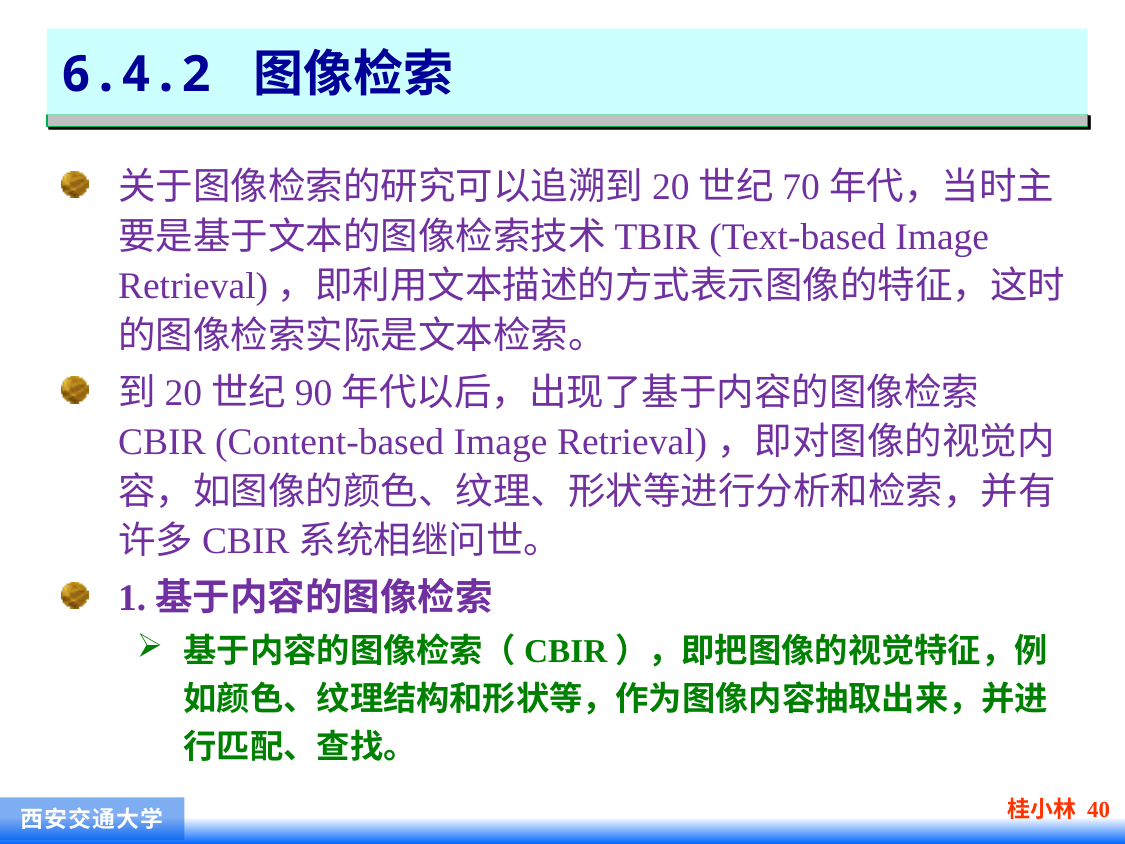

# 6.4.2 图像检索
关于图像检索的研究可以追溯到20世纪70年代，当时主要是基于文本的图像检索技术TBIR (Text-based Image Retrieval)，即利用文本描述的方式表示图像的特征，这时的图像检索实际是文本检索。
到20世纪90年代以后，出现了基于内容的图像检索CBIR (Content-based Image Retrieval)，即对图像的视觉内容，如图像的颜色、纹理、形状等进行分析和检索，并有许多CBIR系统相继问世。
1.基于内容的图像检索
基于内容的图像检索（CBIR），即把图像的视觉特征，例如颜色、纹理结构和形状等，作为图像内容抽取出来，并进行匹配、查找。
桂小林 40